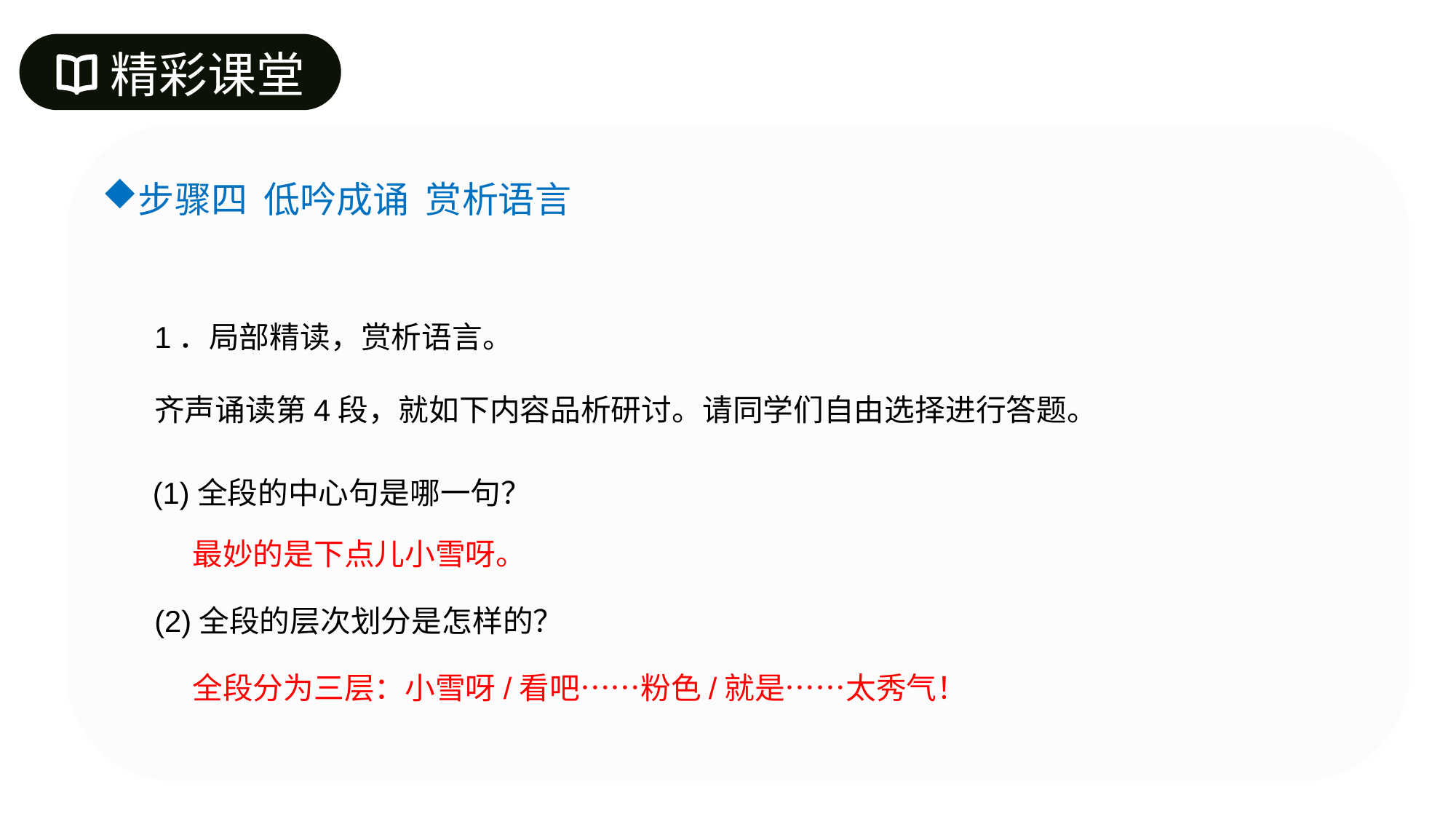

精彩课堂

步骤四  低吟成诵  赏析语言
1．局部精读，赏析语言。
齐声诵读第4段，就如下内容品析研讨。请同学们自由选择进行答题。
(1)全段的中心句是哪一句？
最妙的是下点儿小雪呀。
(2)全段的层次划分是怎样的？
全段分为三层：小雪呀/看吧……粉色/就是……太秀气！